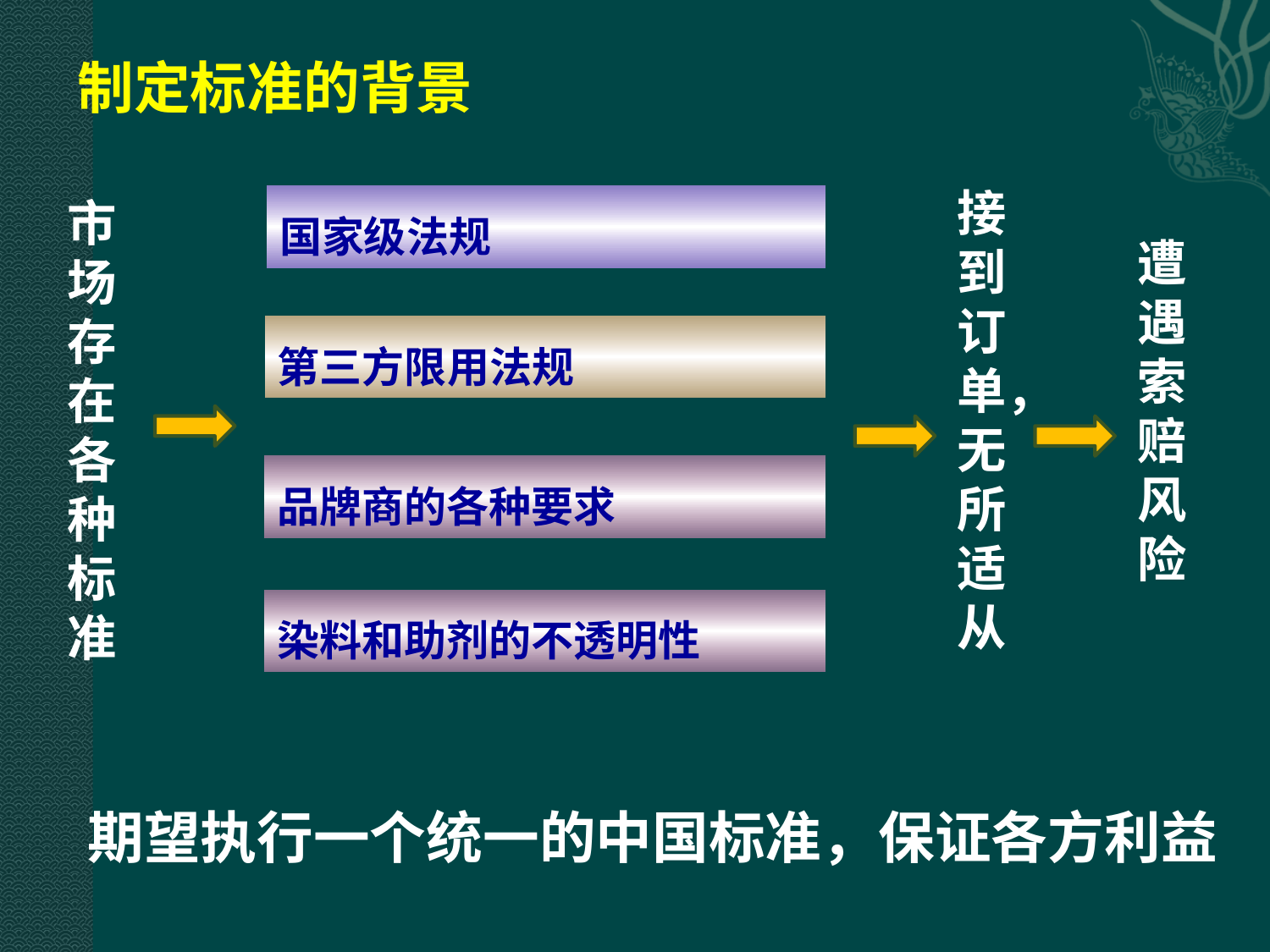

制定标准的背景
接到订单，无所适从
市场存在各种标准
国家级法规
遭遇索赔风险
第三方限用法规

品牌商的各种要求
染料和助剂的不透明性
期望执行一个统一的中国标准，保证各方利益